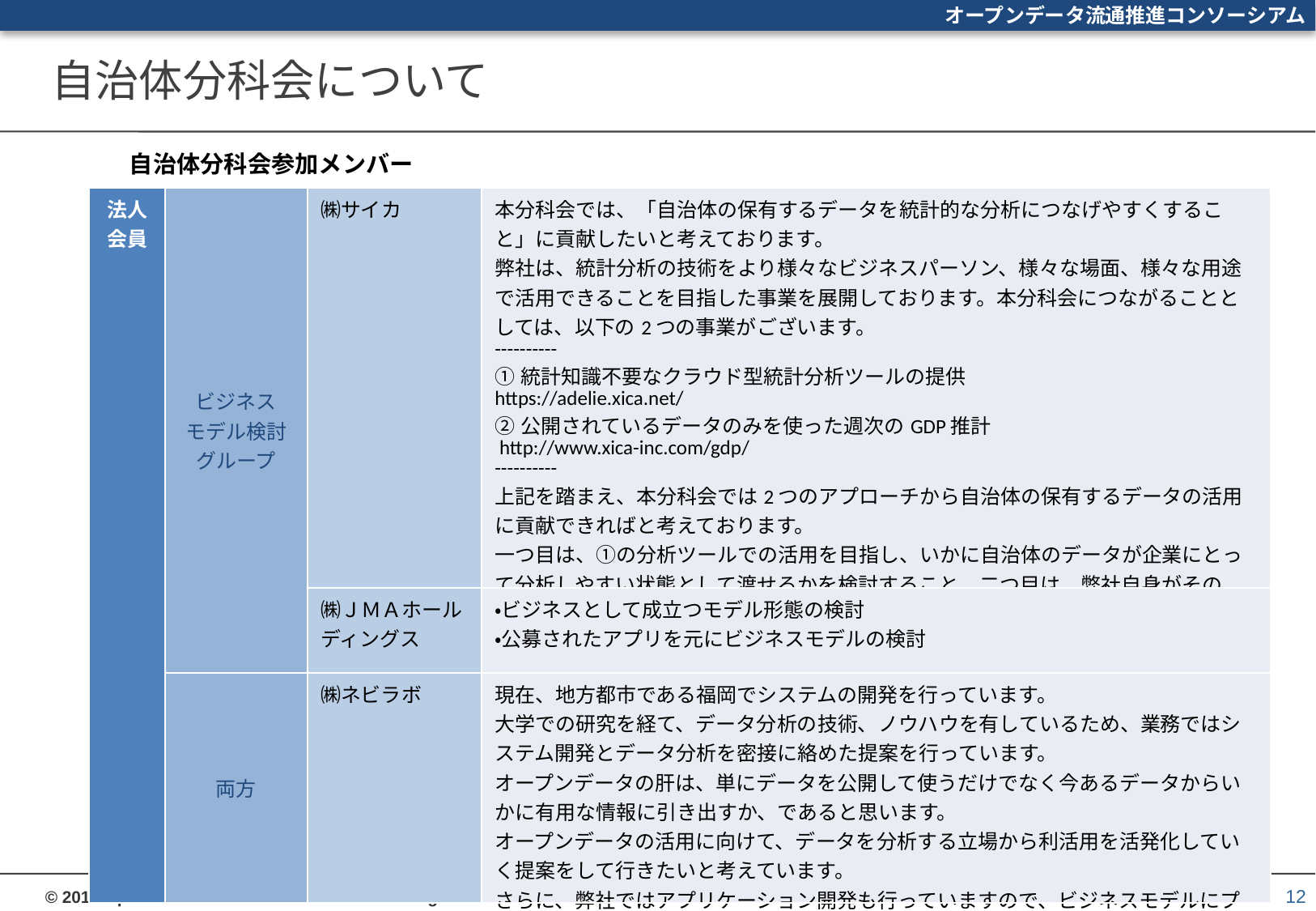

# 自治体分科会について
自治体分科会参加メンバー

| 法人会員 | ビジネス モデル検討グループ | ㈱サイカ | 本分科会では、「自治体の保有するデータを統計的な分析につなげやすくすること」に貢献したいと考えております。 弊社は、統計分析の技術をより様々なビジネスパーソン、様々な場面、様々な用途で活用できることを目指した事業を展開しております。本分科会につながることとしては、以下の2つの事業がございます。 ---------- ①統計知識不要なクラウド型統計分析ツールの提供 https://adelie.xica.net/ ②公開されているデータのみを使った週次のGDP推計 http://www.xica-inc.com/gdp/ ---------- 上記を踏まえ、本分科会では2つのアプローチから自治体の保有するデータの活用に貢献できればと考えております。 一つ目は、①の分析ツールでの活用を目指し、いかに自治体のデータが企業にとって分析しやすい状態として渡せるかを検討すること。二つ目は、弊社自身がそのデータを使い自治体単位での経済動向推計につなげること。 |
| --- | --- | --- | --- |
|  |  | ㈱ＪＭＡホールディングス | ・ビジネスとして成立つモデル形態の検討 ・公募されたアプリを元にビジネスモデルの検討 |
|  | 両方 | ㈱ネビラボ | 現在、地方都市である福岡でシステムの開発を行っています。 大学での研究を経て、データ分析の技術、ノウハウを有しているため、業務ではシステム開発とデータ分析を密接に絡めた提案を行っています。 オープンデータの肝は、単にデータを公開して使うだけでなく今あるデータからいかに有用な情報に引き出すか、であると思います。 オープンデータの活用に向けて、データを分析する立場から利活用を活発化していく提案をして行きたいと考えています。 さらに、弊社ではアプリケーション開発も行っていますので、ビジネスモデルにプラスして実際のアプリの構築でも貢献して行けると考えています。 |
12